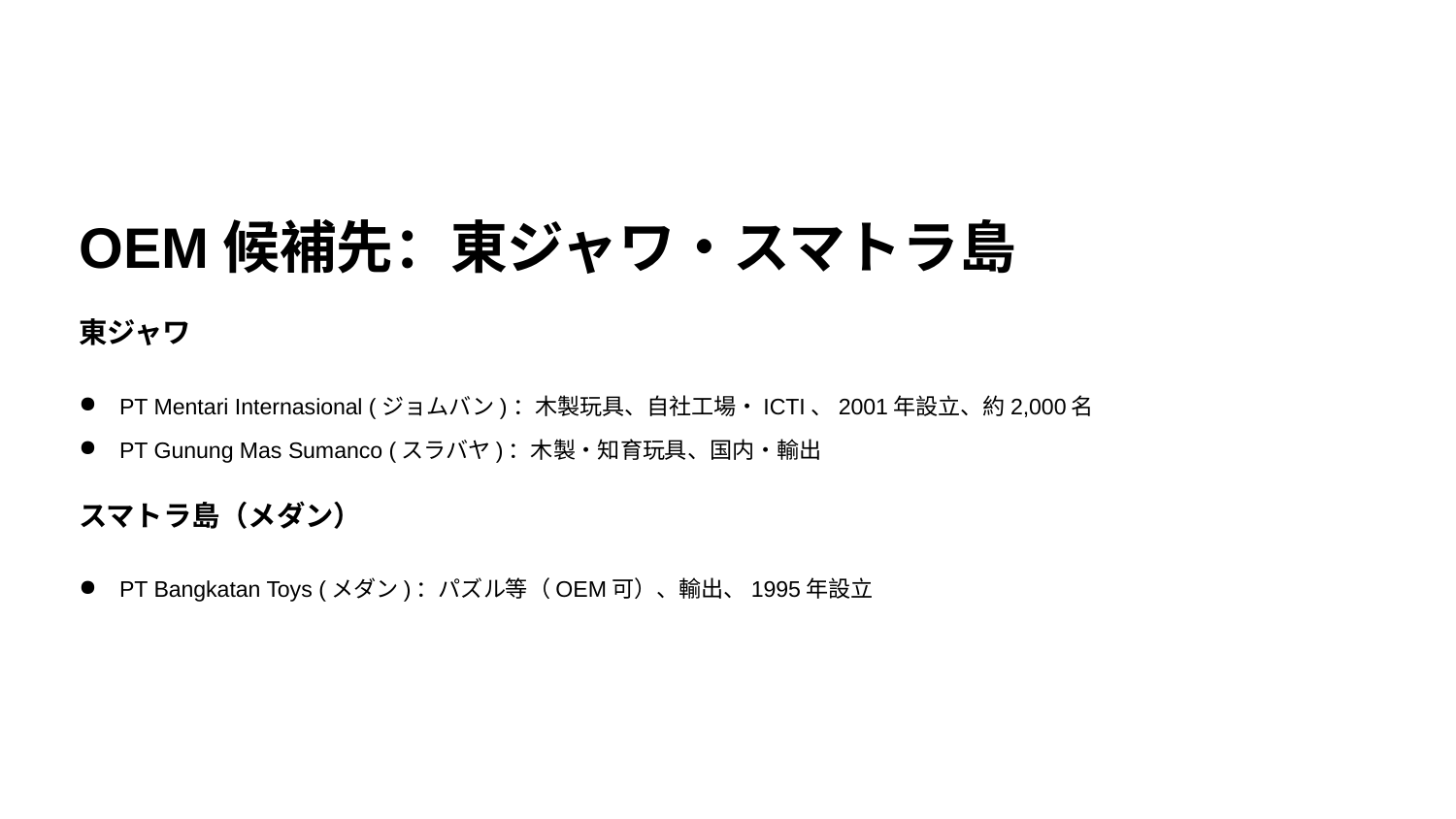

OEM候補先：東ジャワ・スマトラ島
東ジャワ
PT Mentari Internasional (ジョムバン)：木製玩具、自社工場・ICTI、2001年設立、約2,000名
PT Gunung Mas Sumanco (スラバヤ)：木製・知育玩具、国内・輸出
スマトラ島（メダン）
PT Bangkatan Toys (メダン)：パズル等（OEM可）、輸出、1995年設立